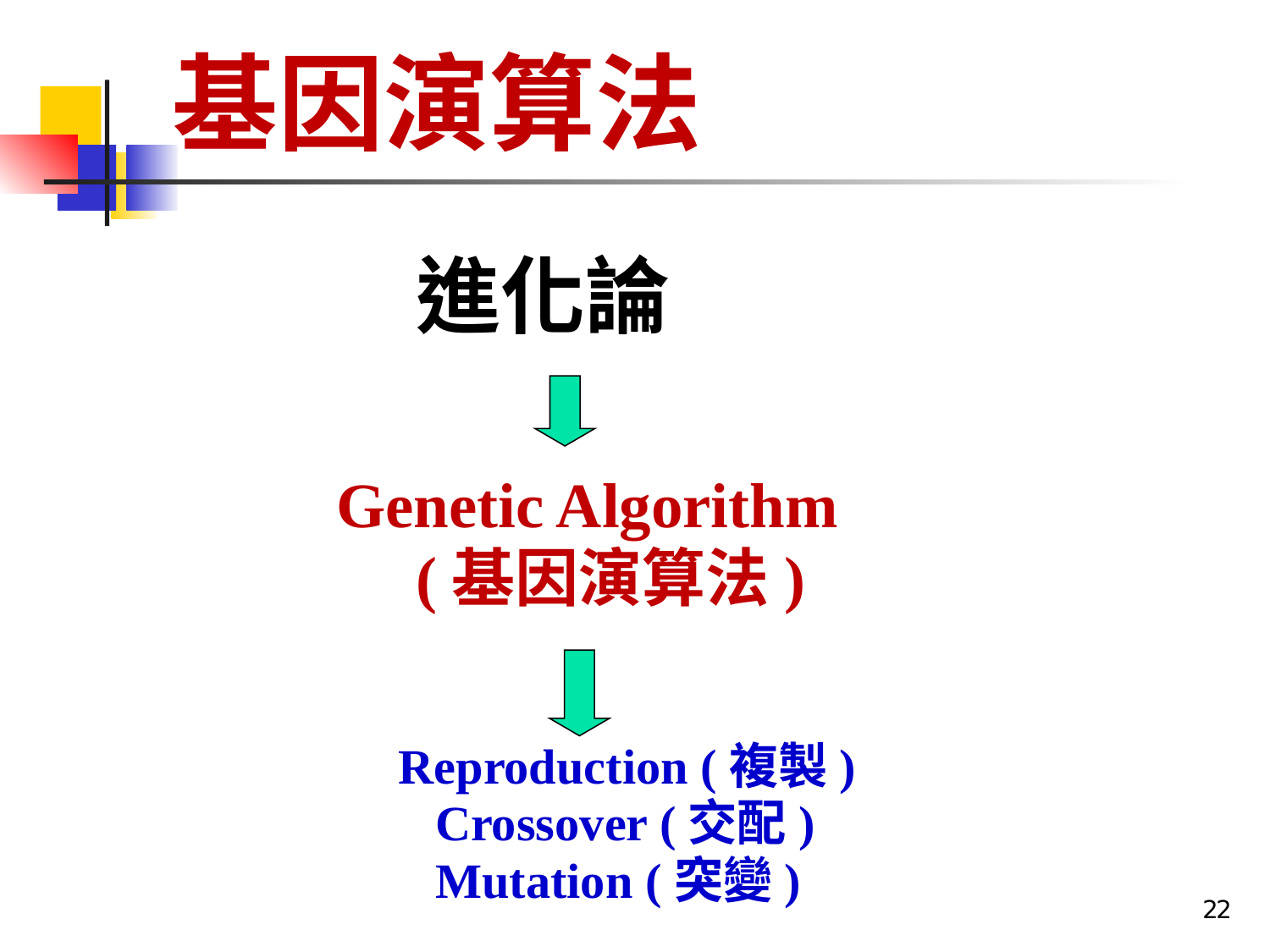

# 基因演算法
                        進化論

          Genetic Algorithm
               (基因演算法)

                  Reproduction (複製)
                     Crossover (交配)
                     Mutation (突變)

22